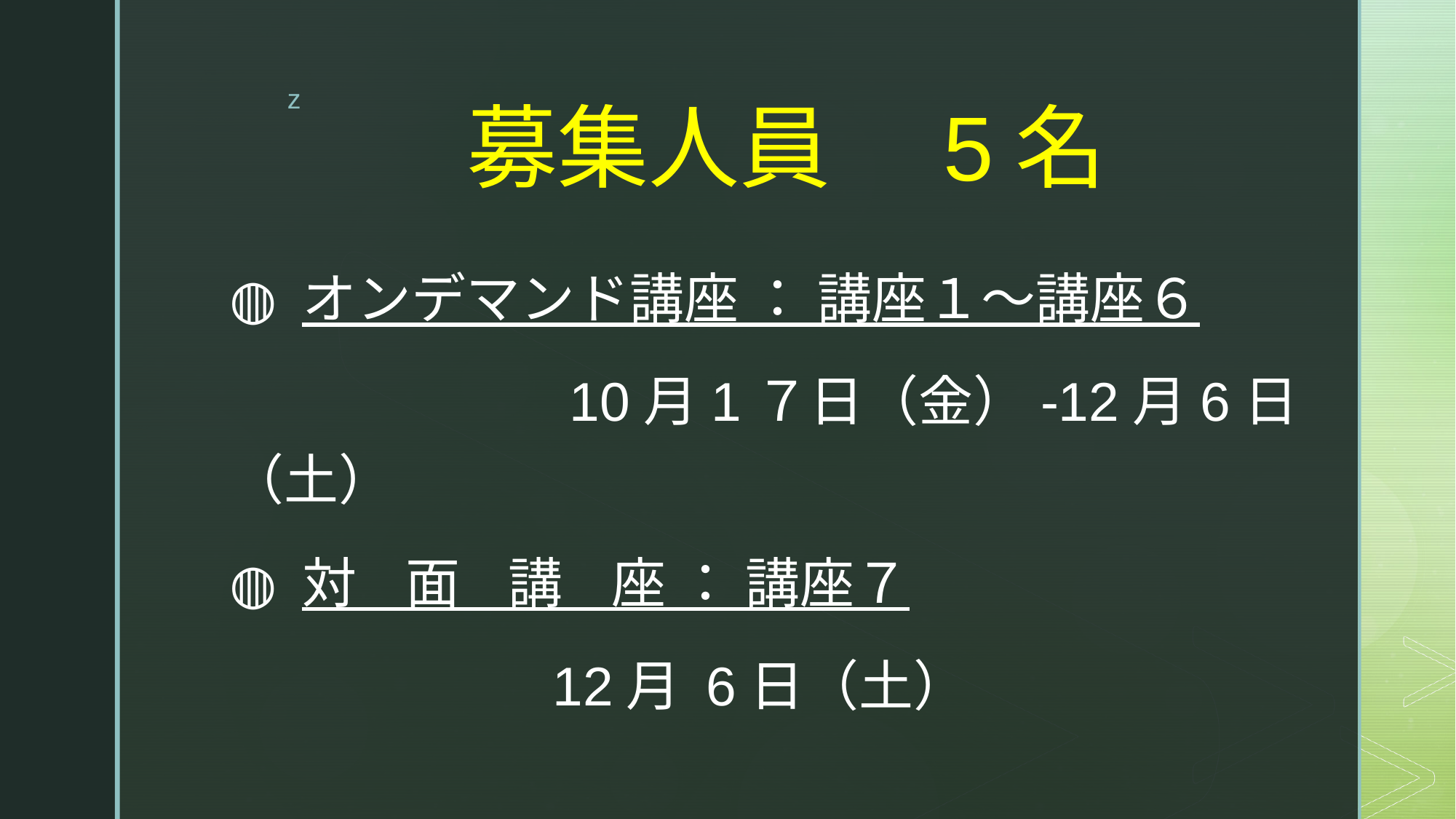

# 募集人員　5名
◍ オンデマンド講座 ： 講座１～講座６
　　　　　　10月1７日（金）-12月6日（土）
◍ 対    面    講    座 ： 講座７
 　　　　　 12月 6日（土）